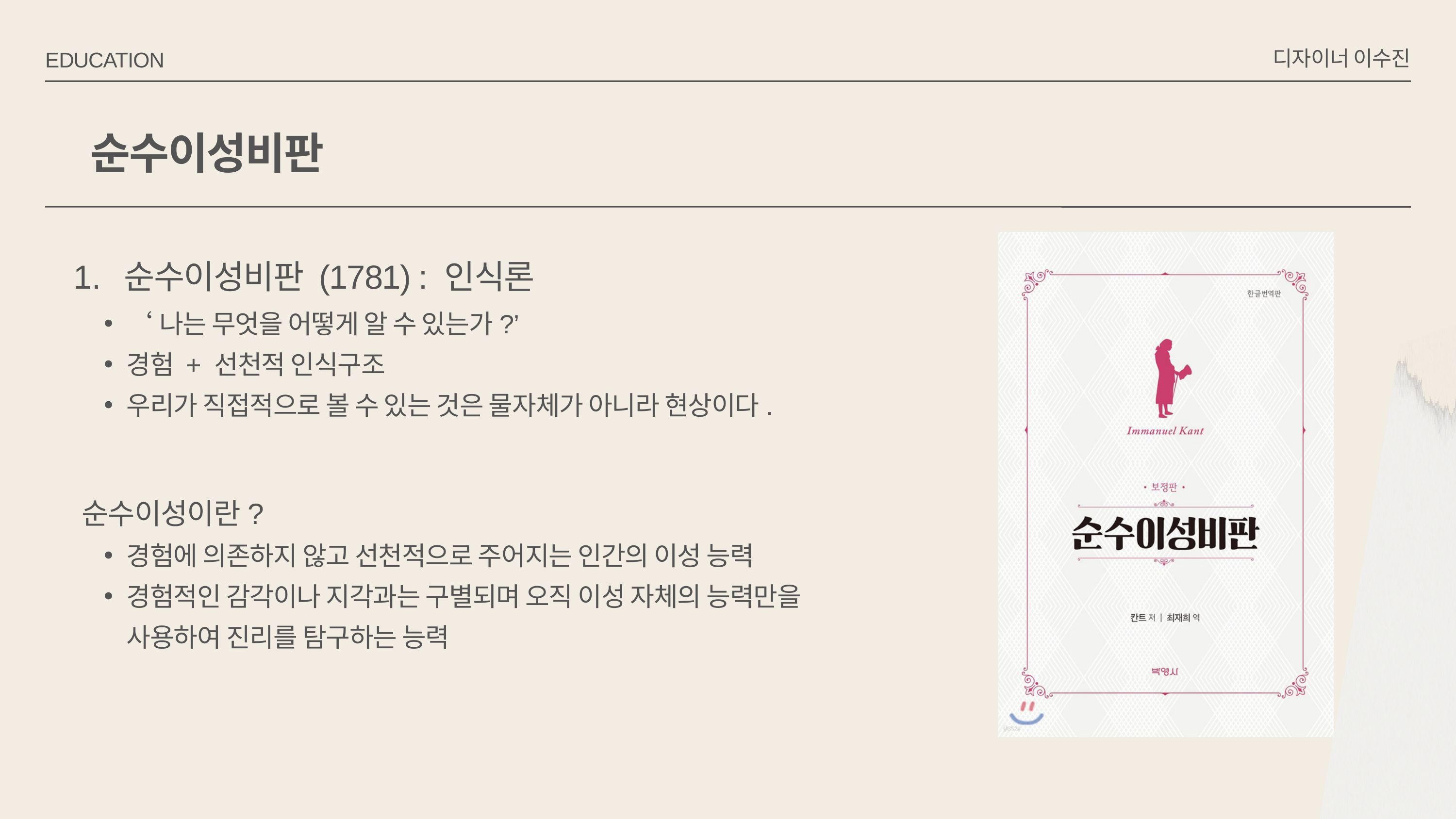

디자이너 이수진
EDUCATION

순수이성비판

  순수이성비판 (1781) : 인식론
‘나는 무엇을 어떻게 알 수 있는가?’
경험 + 선천적 인식구조
우리가 직접적으로 볼 수 있는 것은 물자체가 아니라 현상이다.
순수이성이란?
경험에 의존하지 않고 선천적으로 주어지는 인간의 이성 능력
경험적인 감각이나 지각과는 구별되며 오직 이성 자체의 능력만을 사용하여 진리를 탐구하는 능력